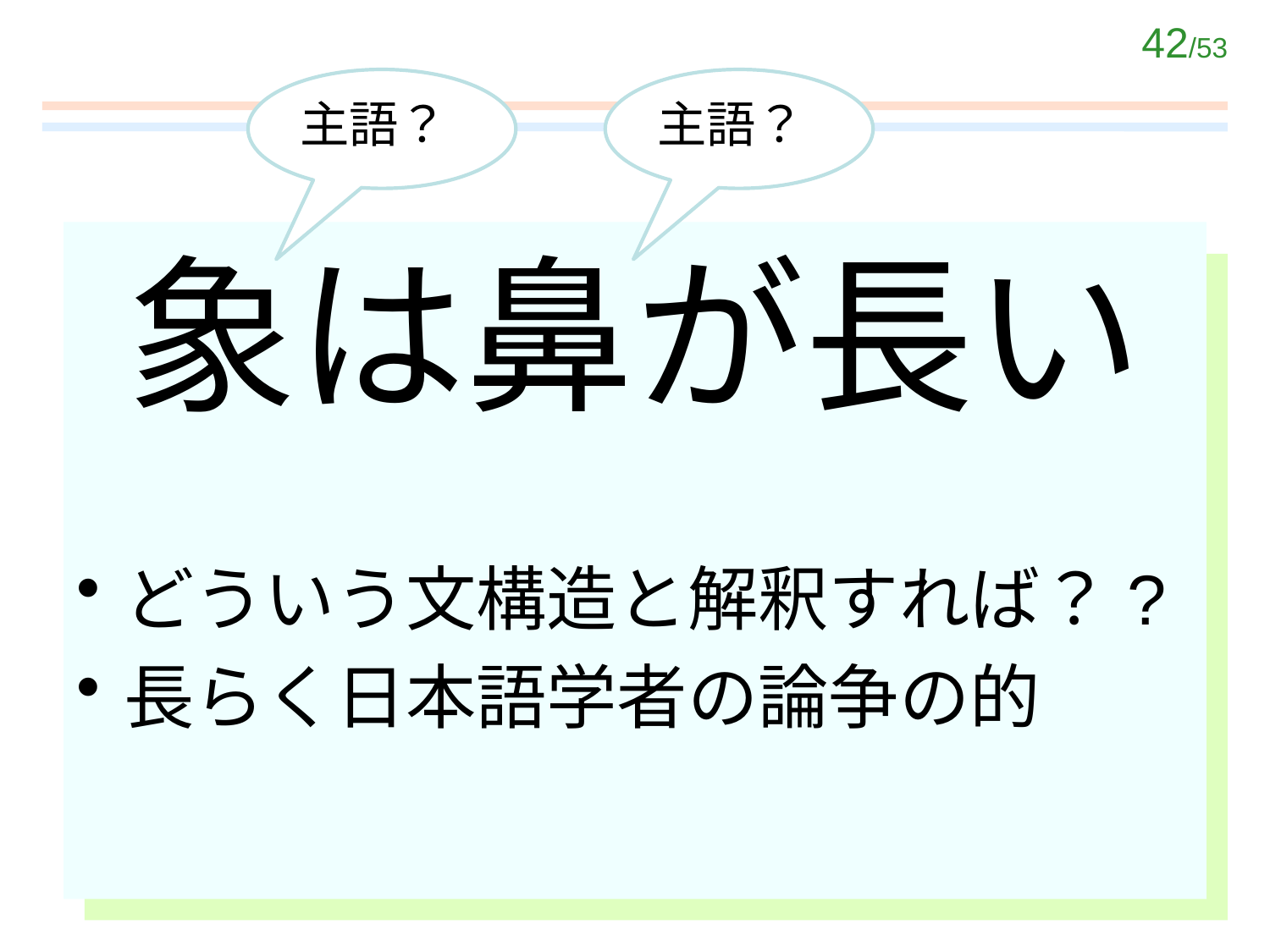

#
主語？
主語？
象は鼻が長い

どういう文構造と解釈すれば？?
長らく日本語学者の論争の的